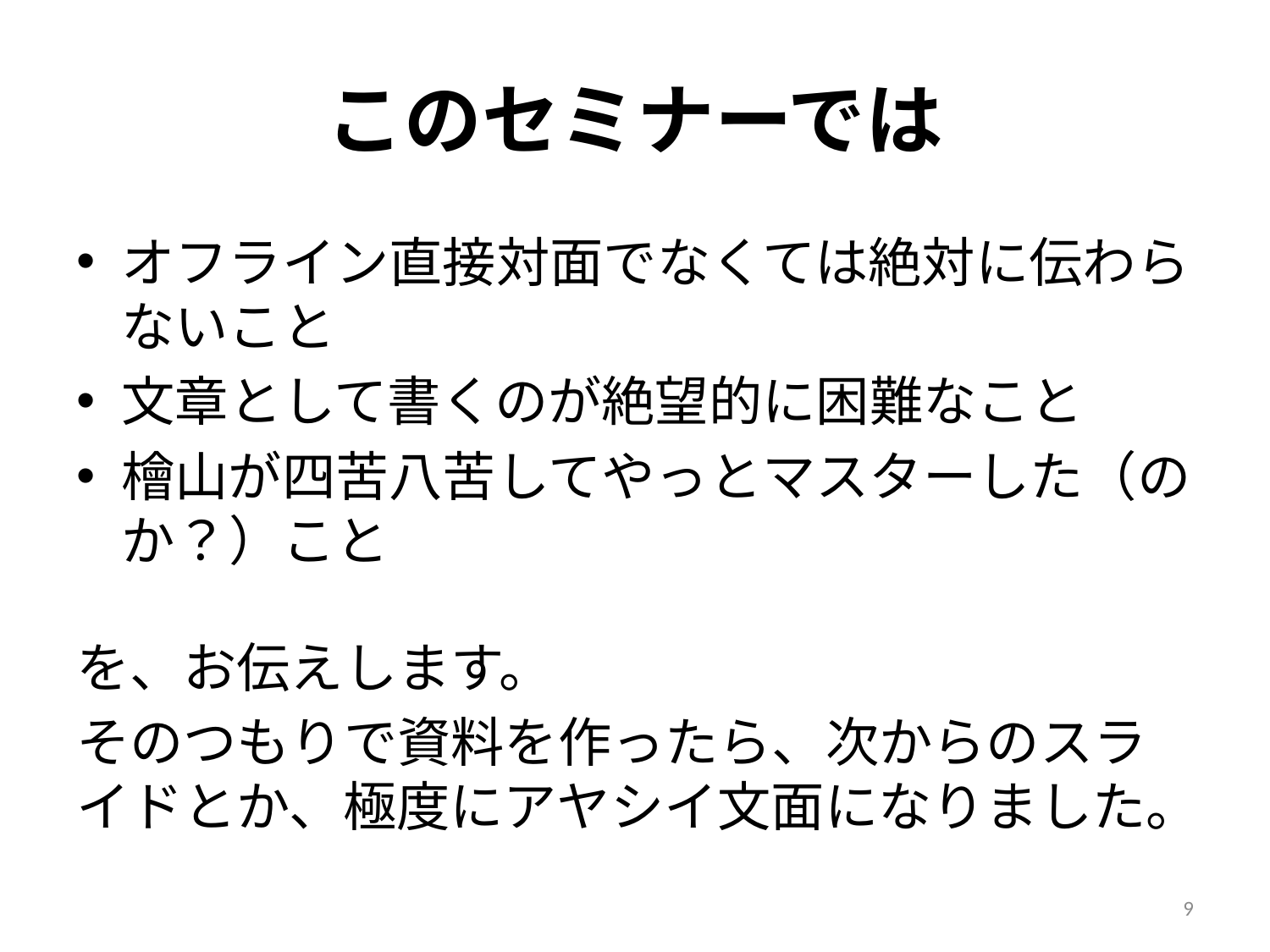

# このセミナーでは
オフライン直接対面でなくては絶対に伝わらないこと
文章として書くのが絶望的に困難なこと
檜山が四苦八苦してやっとマスターした（のか？）こと

を、お伝えします。
そのつもりで資料を作ったら、次からのスライドとか、極度にアヤシイ文面になりました。
9